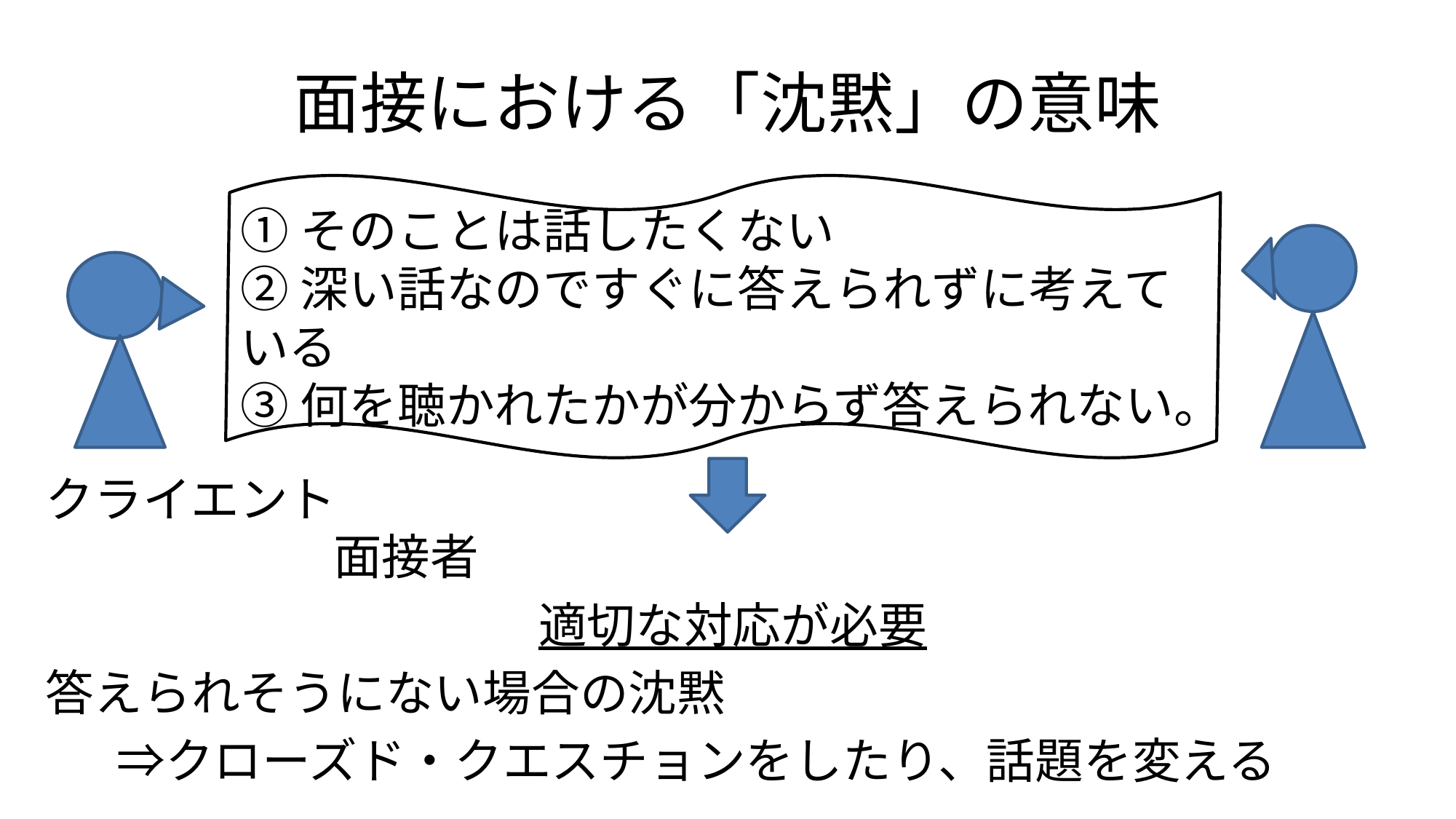

# 面接における「沈黙」の意味
①そのことは話したくない
②深い話なのですぐに答えられずに考えている
③何を聴かれたかが分からず答えられない。

クライエント　　　　　　　　　　　　　　　　　　　　　　　                      面接者
適切な対応が必要
答えられそうにない場合の沈黙
 　⇒クローズド・クエスチョンをしたり、話題を変える